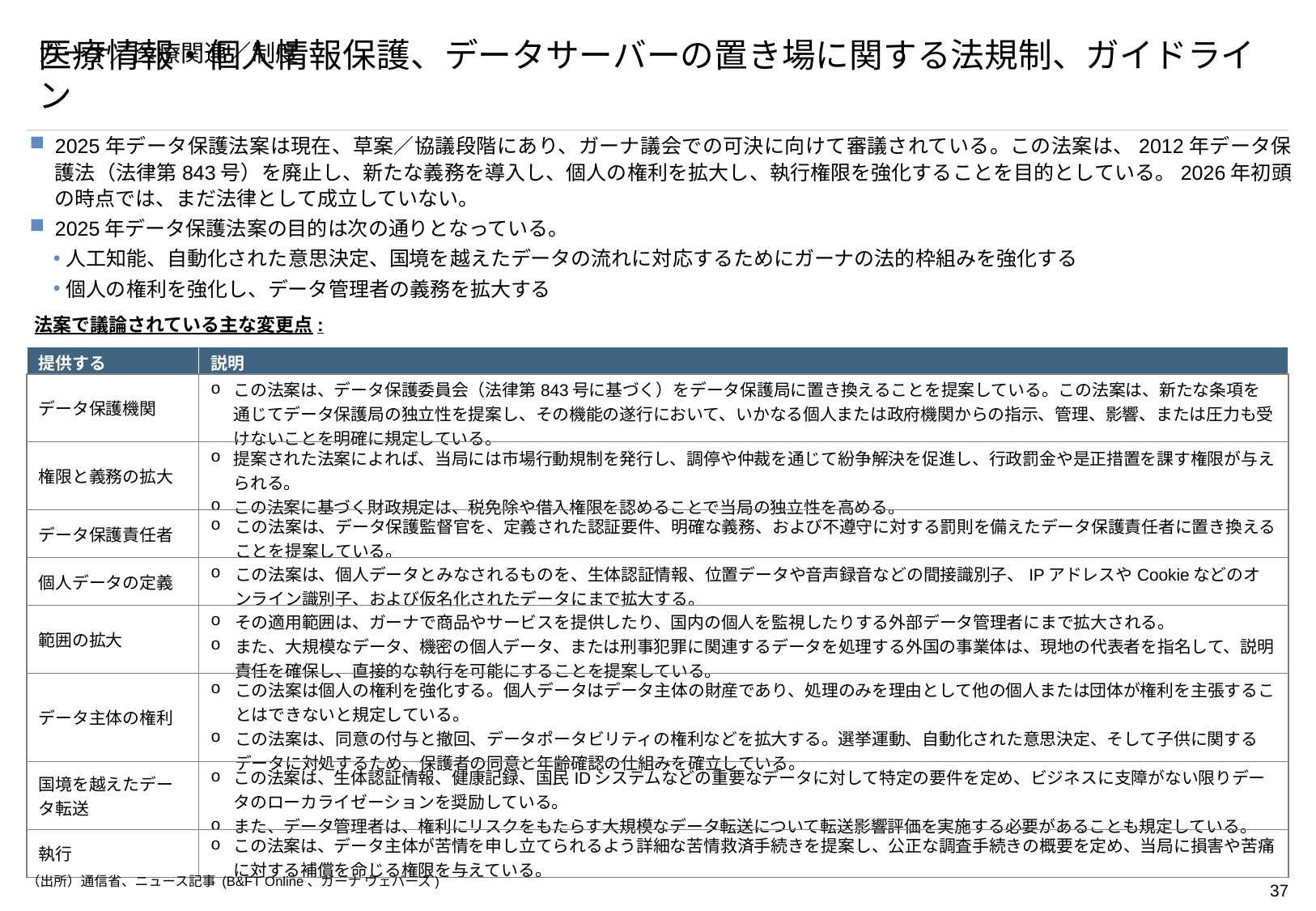

# ガーナ／医療関連／制度
医療情報・個人情報保護、データサーバーの置き場に関する法規制、ガイドライン
2025年データ保護法案は現在、草案／協議段階にあり、ガーナ議会での可決に向けて審議されている。この法案は、2012年データ保護法（法律第843号）を廃止し、新たな義務を導入し、個人の権利を拡大し、執行権限を強化することを目的としている。2026年初頭の時点では、まだ法律として成立していない。
2025年データ保護法案の目的は次の通りとなっている。
人工知能、自動化された意思決定、国境を越えたデータの流れに対応するためにガーナの法的枠組みを強化する
個人の権利を強化し、データ管理者の義務を拡大する

法案で議論されている主な変更点:
| 提供する | 説明 |
| --- | --- |
| データ保護機関 | この法案は、データ保護委員会（法律第843号に基づく）をデータ保護局に置き換えることを提案している。この法案は、新たな条項を通じてデータ保護局の独立性を提案し、その機能の遂行において、いかなる個人または政府機関からの指示、管理、影響、または圧力も受けないことを明確に規定している。 |
| 権限と義務の拡大 | 提案された法案によれば、当局には市場行動規制を発行し、調停や仲裁を通じて紛争解決を促進し、行政罰金や是正措置を課す権限が与えられる。 この法案に基づく財政規定は、税免除や借入権限を認めることで当局の独立性を高める。 |
| データ保護責任者 | この法案は、データ保護監督官を、定義された認証要件、明確な義務、および不遵守に対する罰則を備えたデータ保護責任者に置き換えることを提案している。 |
| 個人データの定義 | この法案は、個人データとみなされるものを、生体認証情報、位置データや音声録音などの間接識別子、IPアドレスやCookieなどのオンライン識別子、および仮名化されたデータにまで拡大する。 |
| 範囲の拡大 | その適用範囲は、ガーナで商品やサービスを提供したり、国内の個人を監視したりする外部データ管理者にまで拡大される。 また、大規模なデータ、機密の個人データ、または刑事犯罪に関連するデータを処理する外国の事業体は、現地の代表者を指名して、説明責任を確保し、直接的な執行を可能にすることを提案している。 |
| データ主体の権利 | この法案は個人の権利を強化する。個人データはデータ主体の財産であり、処理のみを理由として他の個人または団体が権利を主張することはできないと規定している。 この法案は、同意の付与と撤回、データポータビリティの権利などを拡大する。選挙運動、自動化された意思決定、そして子供に関するデータに対処するため、保護者の同意と年齢確認の仕組みを確立している。 |
| 国境を越えたデータ転送 | この法案は、生体認証情報、健康記録、国民IDシステムなどの重要なデータに対して特定の要件を定め、ビジネスに支障がない限りデータのローカライゼーションを奨励している。 また、データ管理者は、権利にリスクをもたらす大規模なデータ転送について転送影響評価を実施する必要があることも規定している。 |
| 執行 | この法案は、データ主体が苦情を申し立てられるよう詳細な苦情救済手続きを提案し、公正な調査手続きの概要を定め、当局に損害や苦痛に対する補償を命じる権限を与えている。 |
（出所）通信省、ニュース記事 (B&FT Online、ガーナ ウェバーズ)